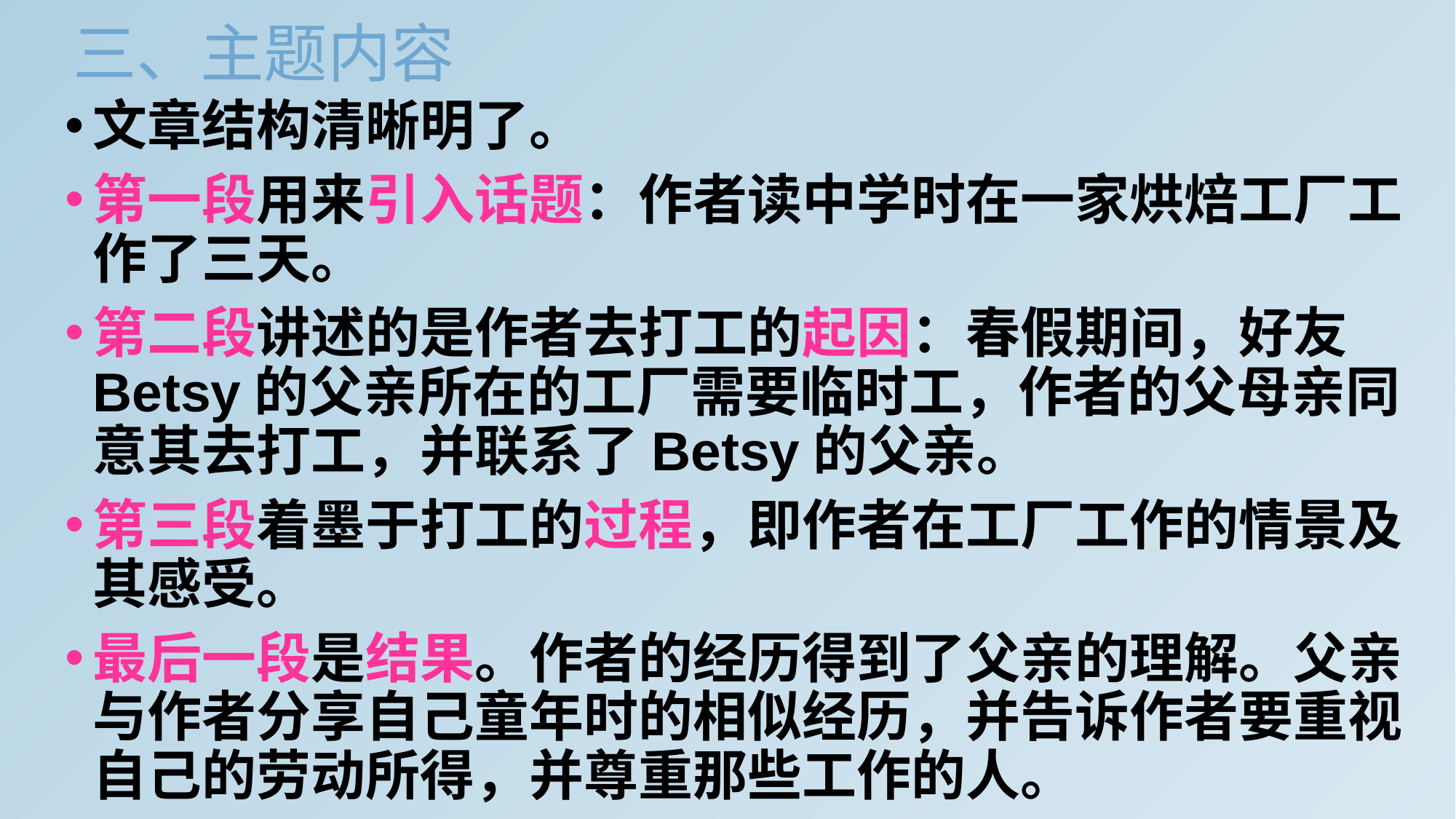

三、主题内容
文章结构清晰明了。
第一段用来引入话题：作者读中学时在一家烘焙工厂工作了三天。
第二段讲述的是作者去打工的起因：春假期间，好友Betsy的父亲所在的工厂需要临时工，作者的父母亲同意其去打工，并联系了Betsy的父亲。
第三段着墨于打工的过程，即作者在工厂工作的情景及其感受。
最后一段是结果。作者的经历得到了父亲的理解。父亲与作者分享自己童年时的相似经历，并告诉作者要重视自己的劳动所得，并尊重那些工作的人。